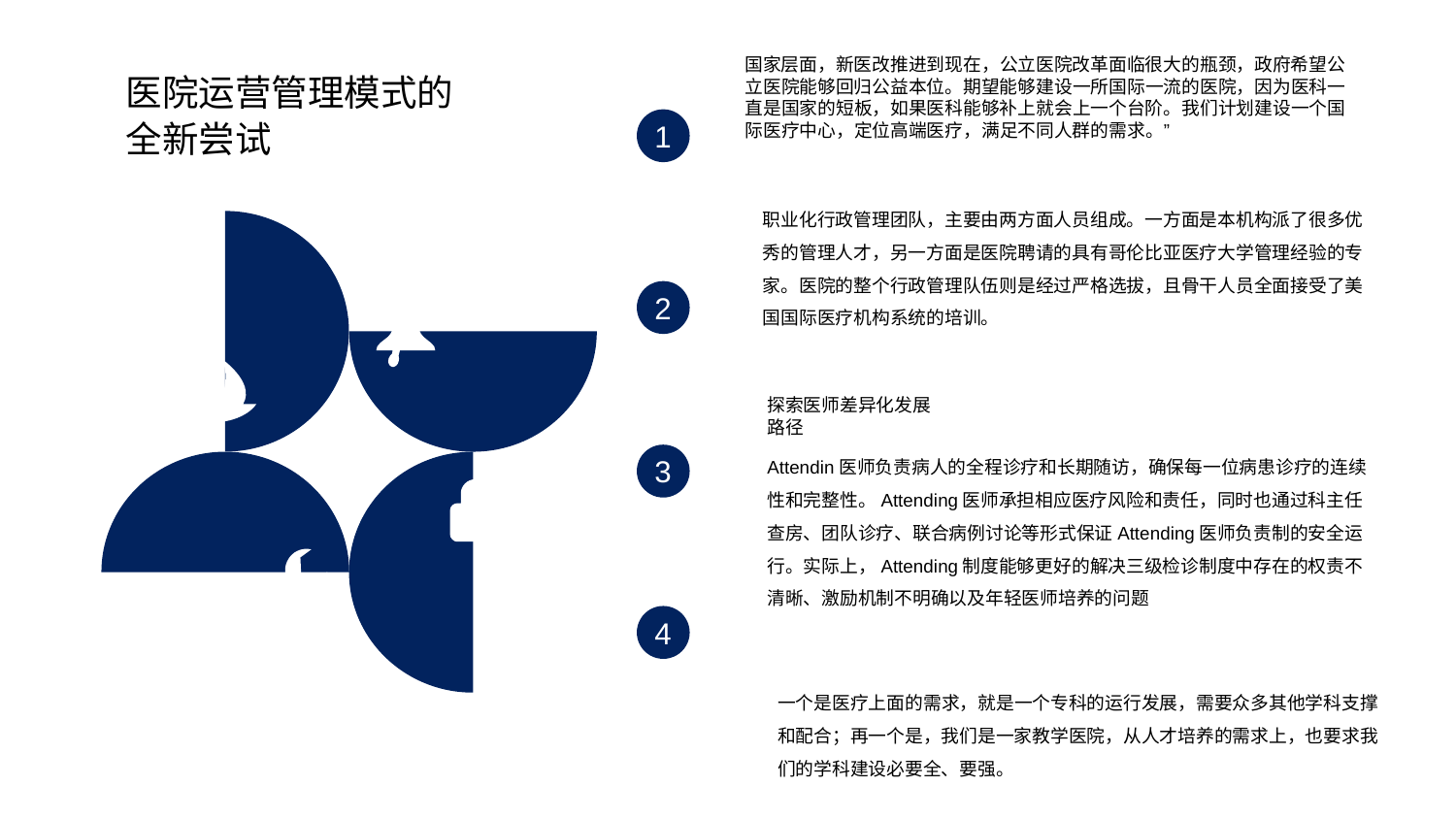

国家层面，新医改推进到现在，公立医院改革面临很大的瓶颈，政府希望公立医院能够回归公益本位。期望能够建设一所国际一流的医院，因为医科一直是国家的短板，如果医科能够补上就会上一个台阶。我们计划建设一个国际医疗中心，定位高端医疗，满足不同人群的需求。”
医院运营管理模式的全新尝试

1

2

3

4
职业化行政管理团队，主要由两方面人员组成。一方面是本机构派了很多优秀的管理人才，另一方面是医院聘请的具有哥伦比亚医疗大学管理经验的专家。医院的整个行政管理队伍则是经过严格选拔，且骨干人员全面接受了美国国际医疗机构系统的培训。

探索医师差异化发展路径
Attendin医师负责病人的全程诊疗和长期随访，确保每一位病患诊疗的连续性和完整性。Attending医师承担相应医疗风险和责任，同时也通过科主任查房、团队诊疗、联合病例讨论等形式保证Attending医师负责制的安全运行。实际上，Attending制度能够更好的解决三级检诊制度中存在的权责不清晰、激励机制不明确以及年轻医师培养的问题
一个是医疗上面的需求，就是一个专科的运行发展，需要众多其他学科支撑和配合；再一个是，我们是一家教学医院，从人才培养的需求上，也要求我们的学科建设必要全、要强。